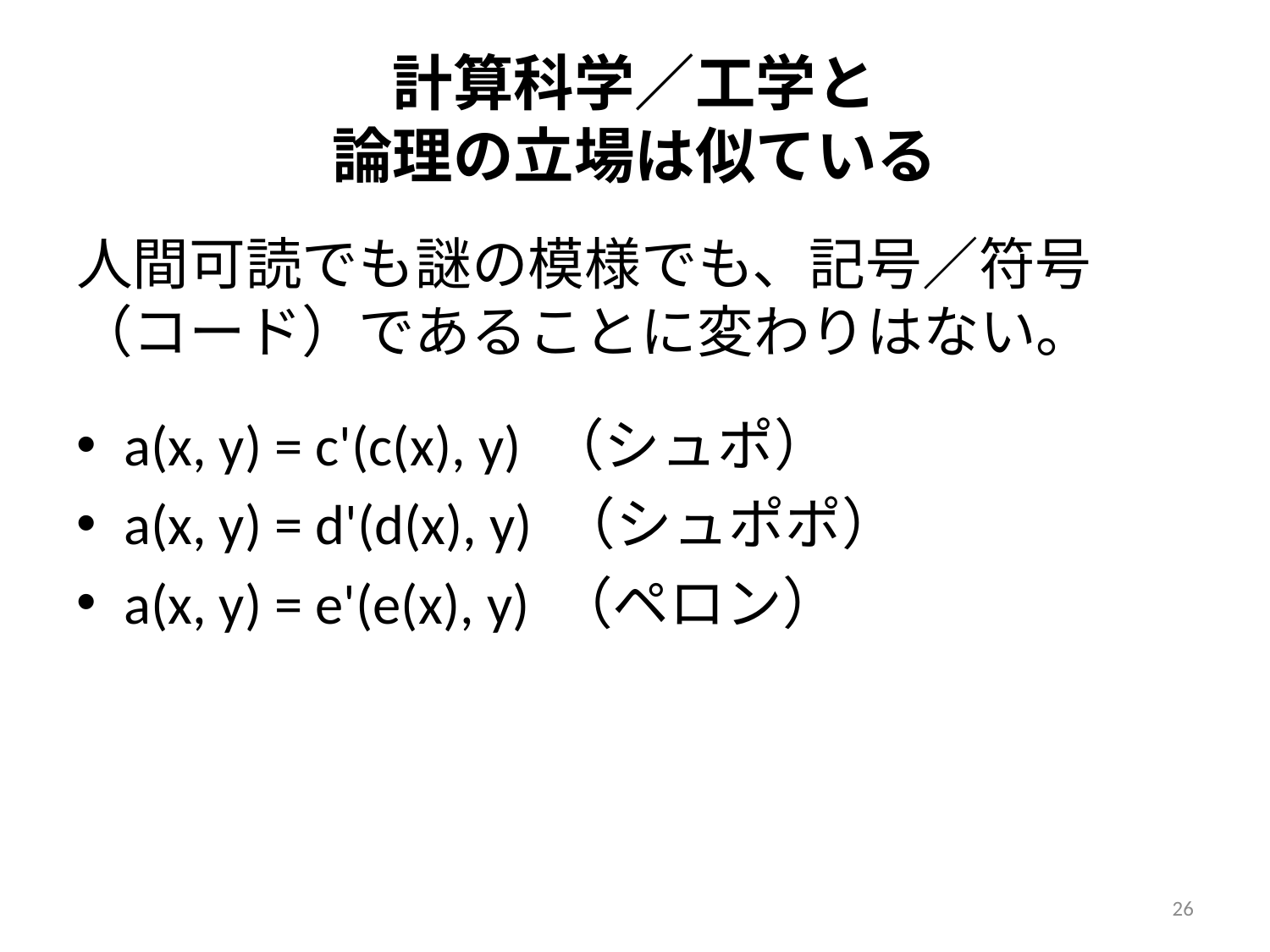

# 計算科学／工学と 論理の立場は似ている
人間可読でも謎の模様でも、記号／符号（コード）であることに変わりはない。

a(x, y) = c'(c(x), y) （シュポ）
a(x, y) = d'(d(x), y) （シュポポ）
a(x, y) = e'(e(x), y) （ペロン）

26